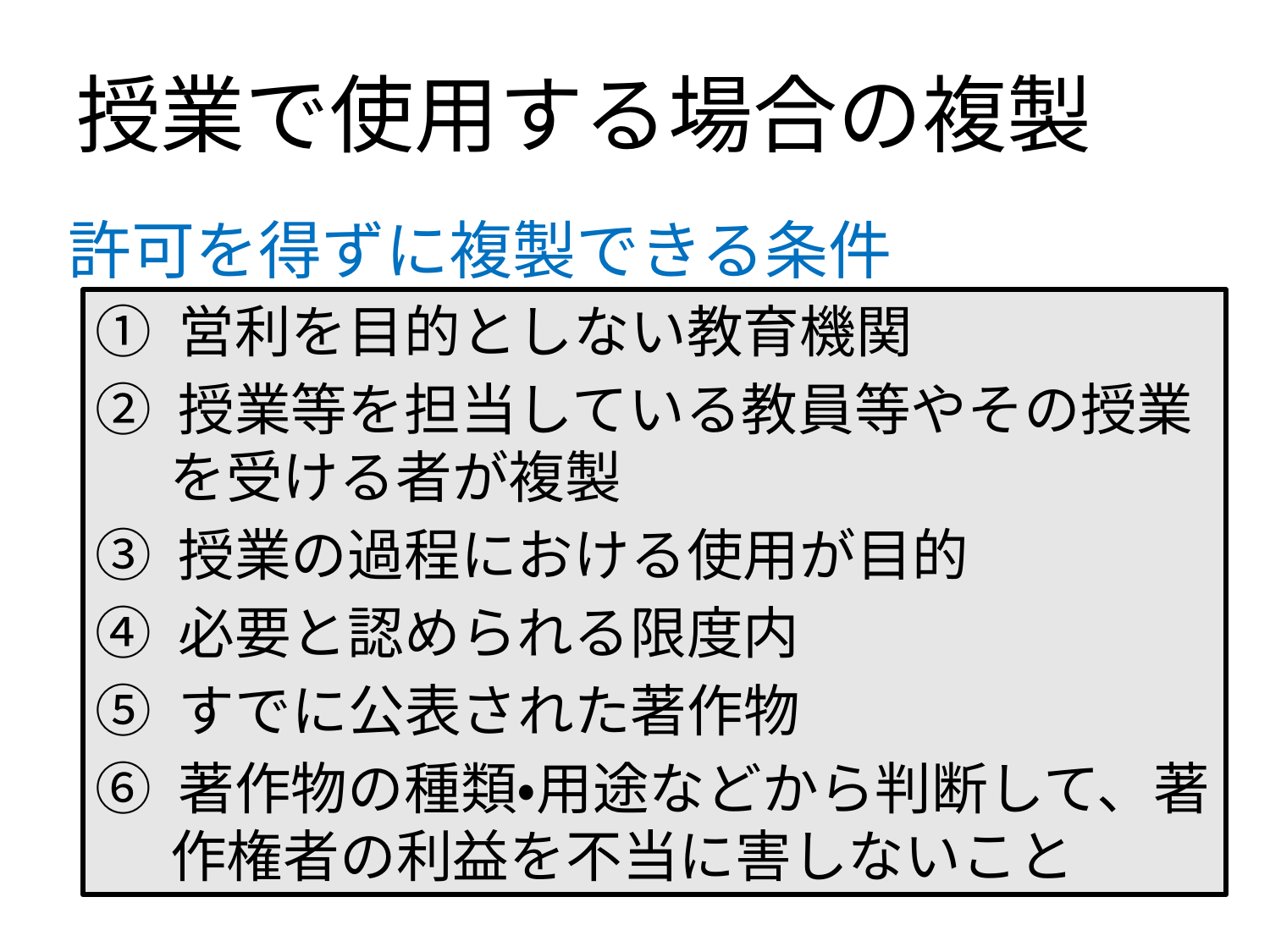

授業で使用する場合の複製
許可を得ずに複製できる条件
① 営利を目的としない教育機関
② 授業等を担当している教員等やその授業を受ける者が複製
③ 授業の過程における使用が目的
④ 必要と認められる限度内
⑤ すでに公表された著作物
⑥ 著作物の種類・用途などから判断して、著作権者の利益を不当に害しないこと